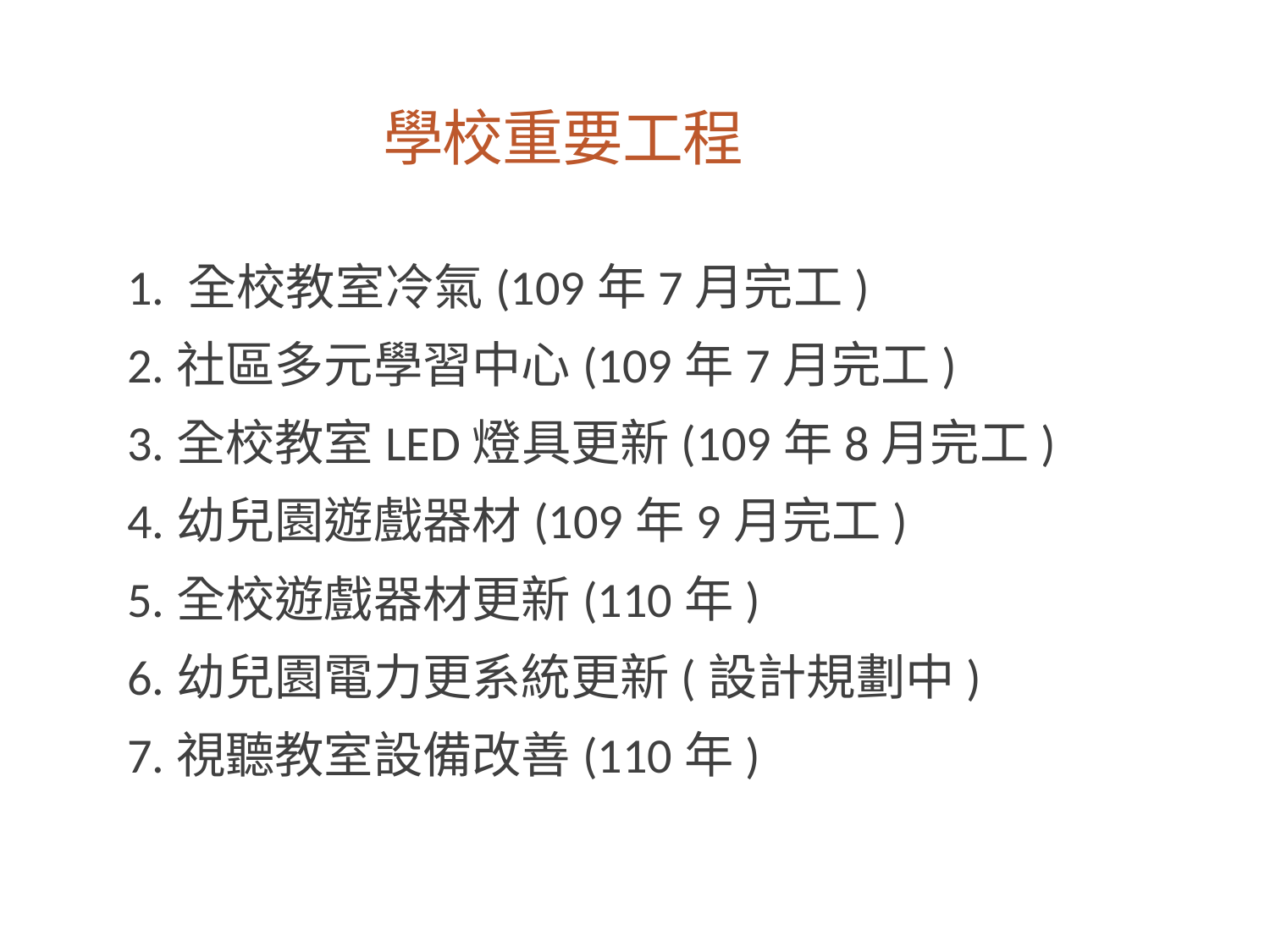

# 學校重要工程
1. 全校教室冷氣(109年7月完工)
2.社區多元學習中心(109年7月完工)
3.全校教室LED燈具更新(109年8月完工)
4.幼兒園遊戲器材(109年9月完工)
5.全校遊戲器材更新(110年)
6.幼兒園電力更系統更新(設計規劃中)
7.視聽教室設備改善(110年)